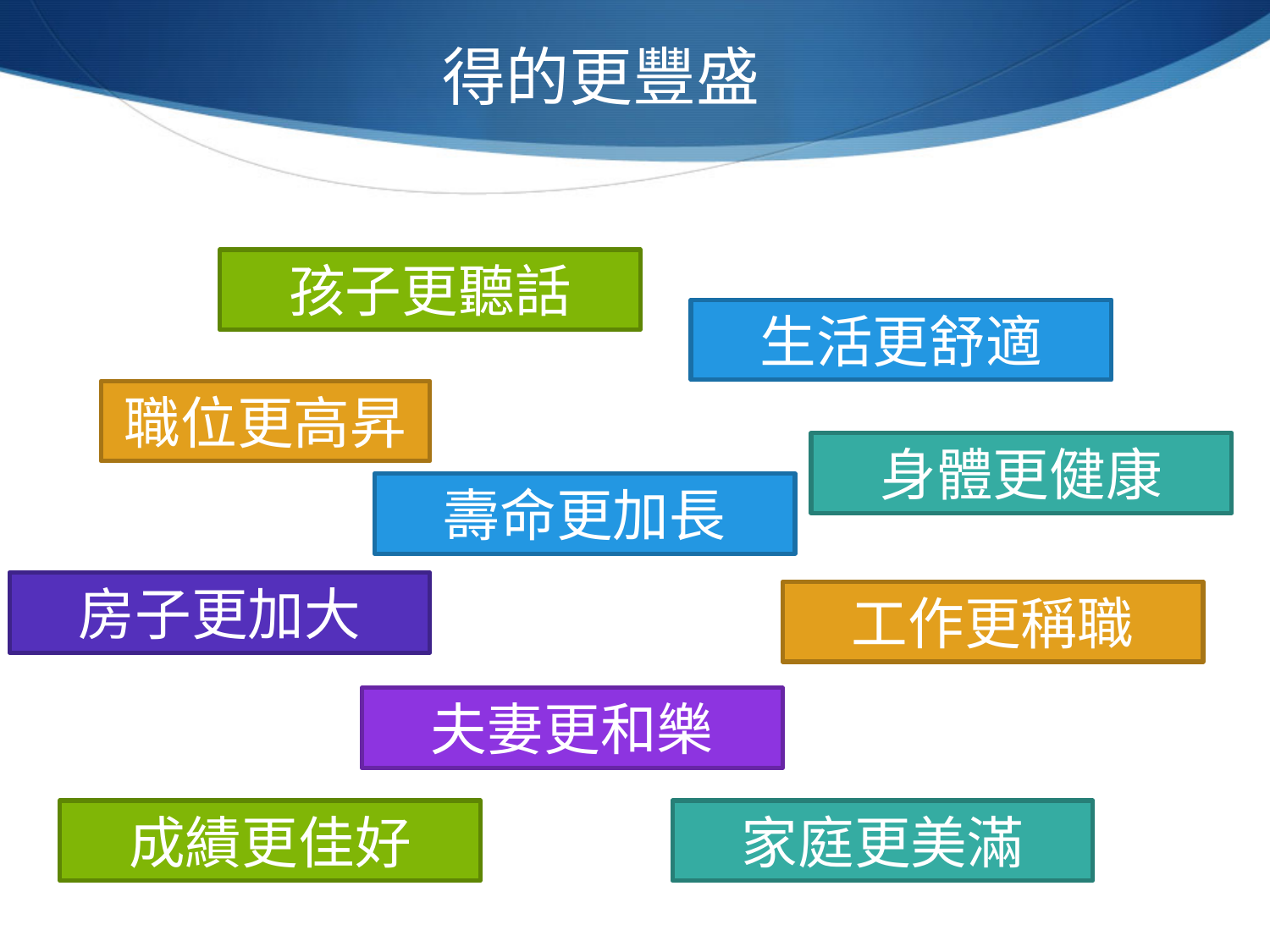

得的更豐盛
孩子更聽話
生活更舒適
職位更高昇
身體更健康
壽命更加長
房子更加大
工作更稱職
夫妻更和樂
成績更佳好
家庭更美滿